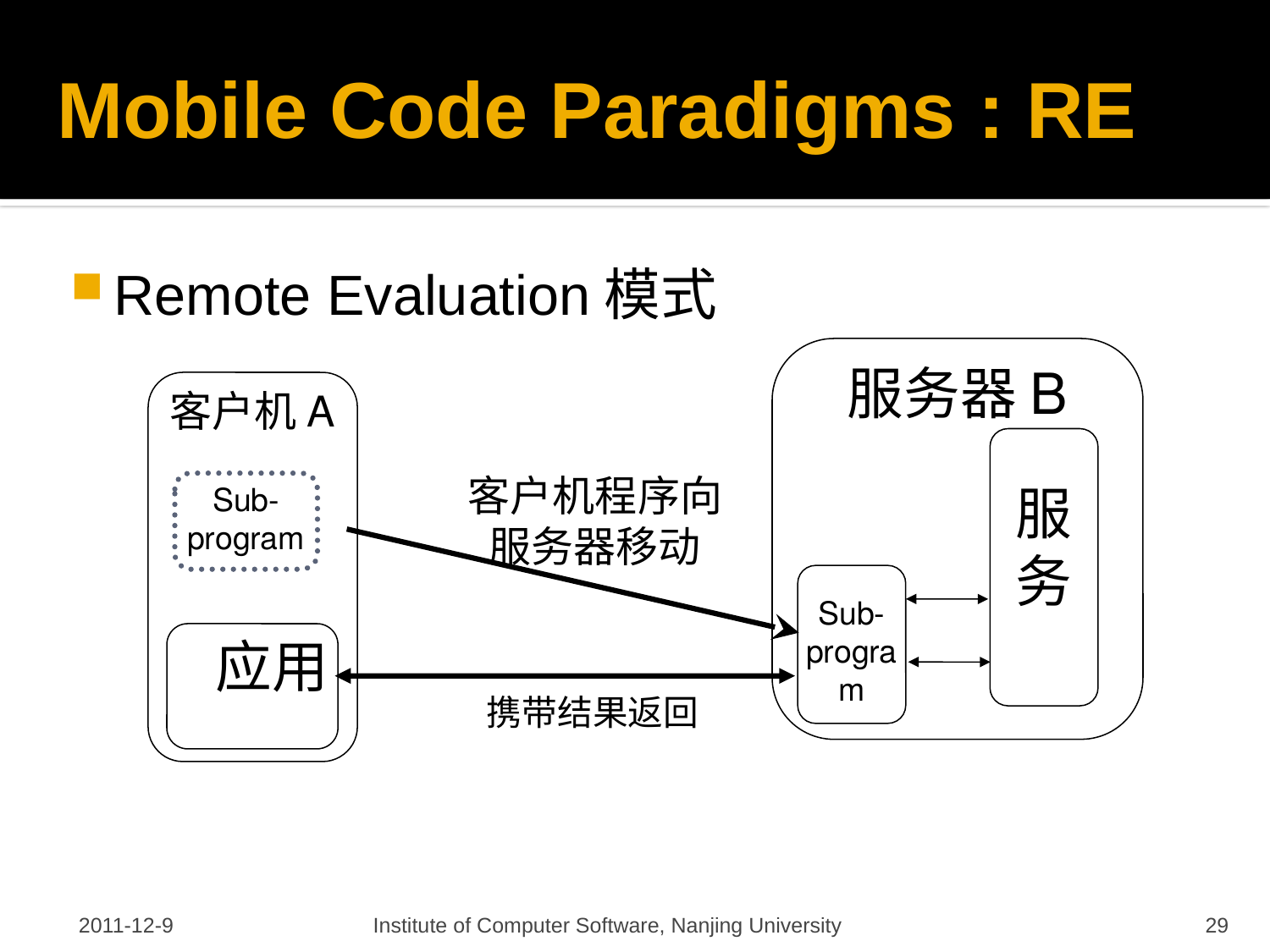

# Mobile Code Paradigms : RE
Remote Evaluation模式
服务器B
客户机A

服务
客户机程序向服务器移动
Sub-program

Sub-program

  应用

携带结果返回
2011-12-9
Institute of Computer Software, Nanjing University
29